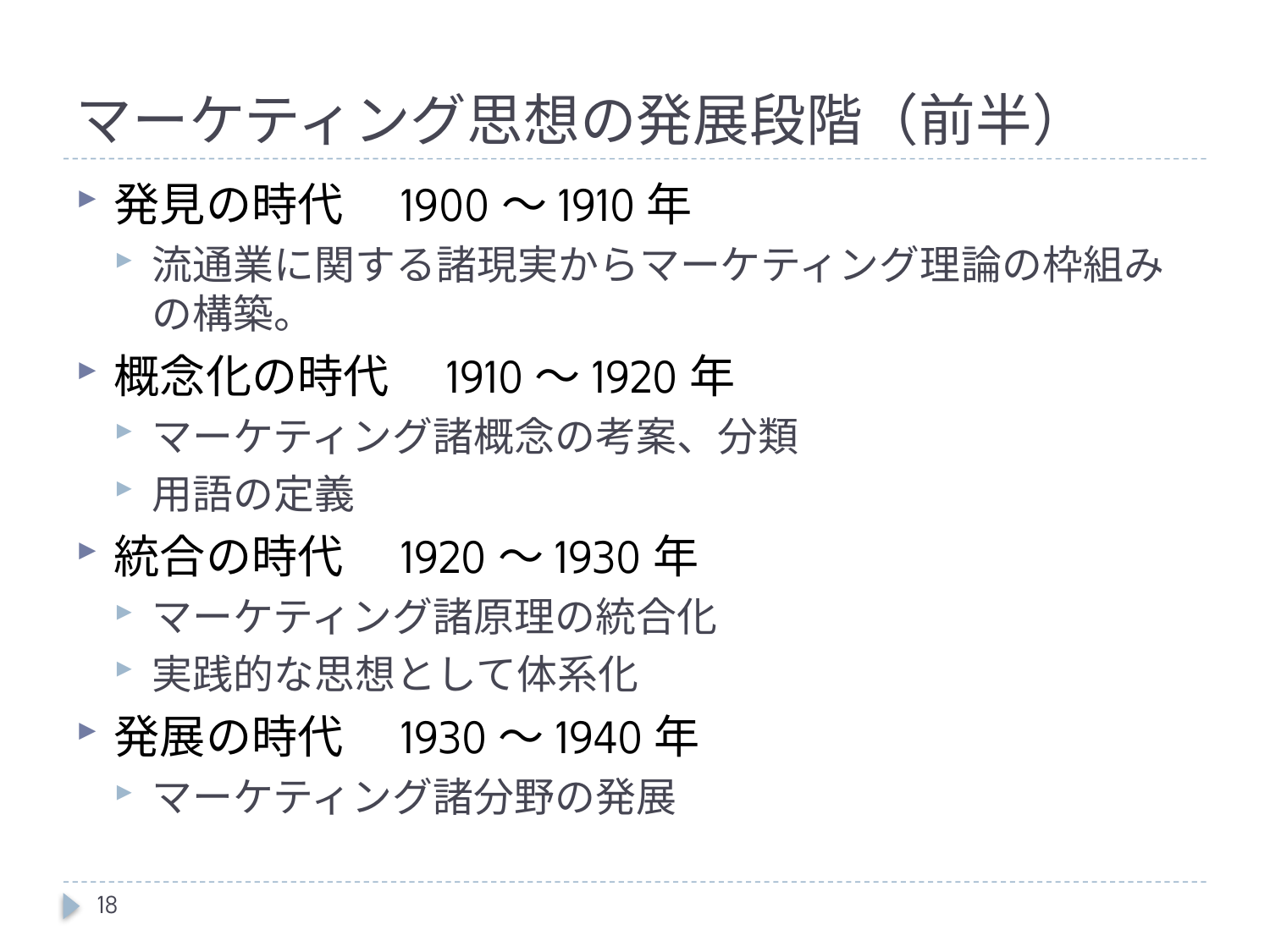

# マーケティング思想の発展段階（前半）
発見の時代　1900～1910年
流通業に関する諸現実からマーケティング理論の枠組みの構築。
概念化の時代　1910～1920年
マーケティング諸概念の考案、分類
用語の定義
統合の時代　1920～1930年
マーケティング諸原理の統合化
実践的な思想として体系化
発展の時代　1930～1940年
マーケティング諸分野の発展

18